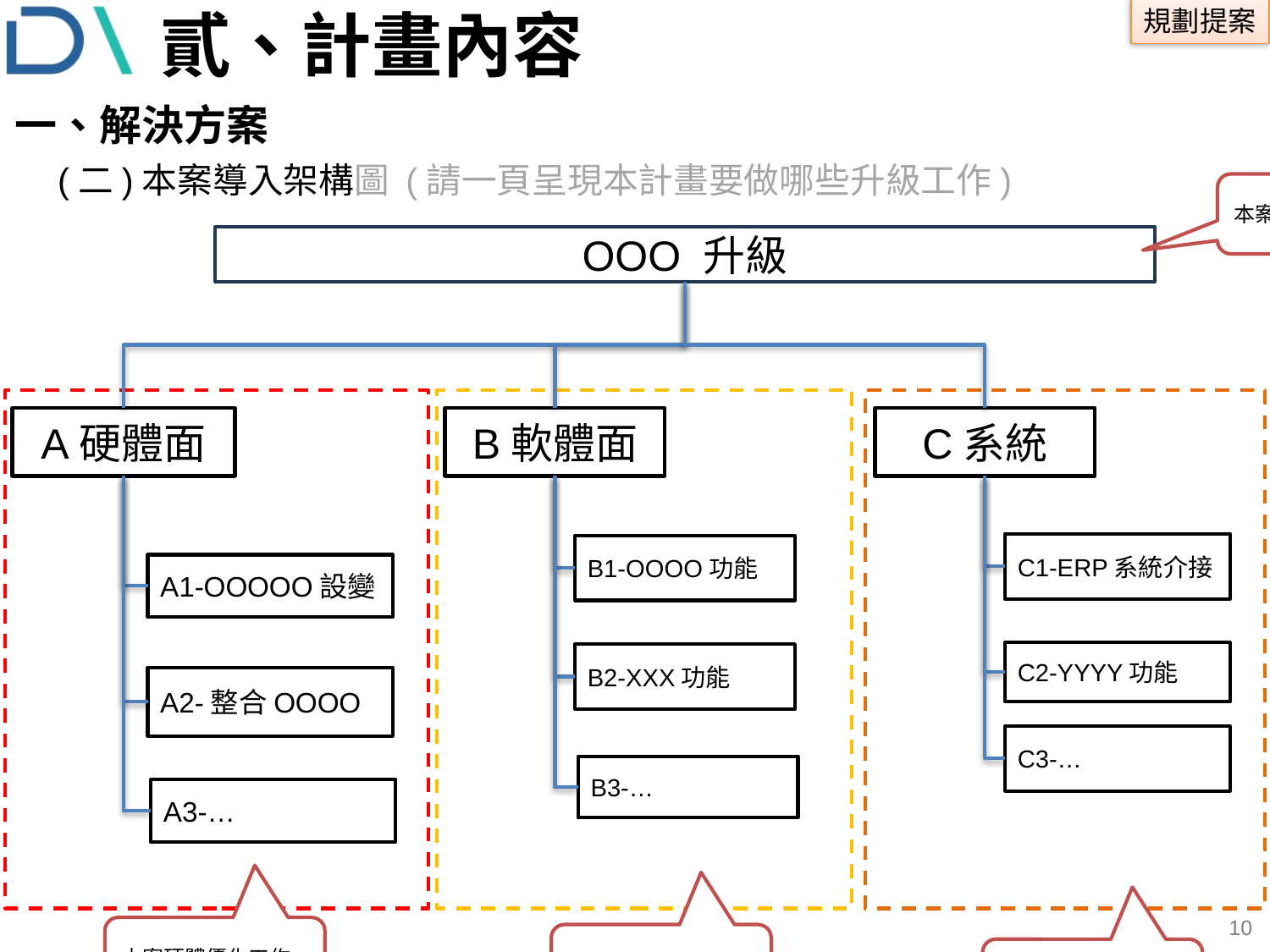

# 貳、計畫內容
一、解決方案
(二)本案導入架構圖 (請一頁呈現本計畫要做哪些升級工作)
本案主軸
OOO 升級

A硬體面
B軟體面
C系統
C1-ERP系統介接
B1-OOOO功能
A1-OOOOO設變
C2-YYYY功能
B2-XXX功能
A2-整合OOOO
C3-…
B3-…
A3-…
10
本案硬體優化工作
本案軟體優化工作
本案系統優化工作